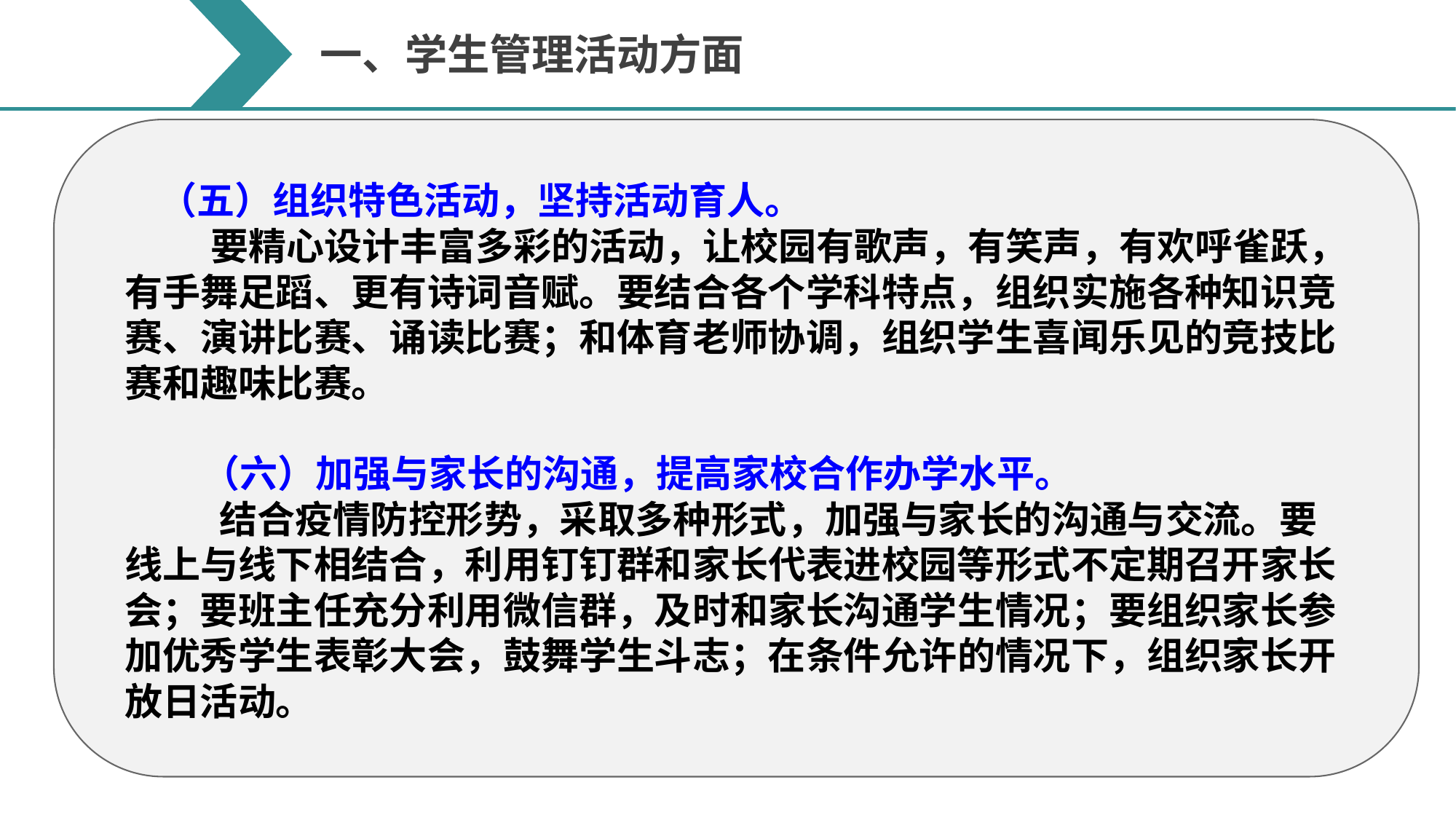

一、学生管理活动方面

   （五）组织特色活动，坚持活动育人。
         要精心设计丰富多彩的活动，让校园有歌声，有笑声，有欢呼雀跃，有手舞足蹈、更有诗词音赋。要结合各个学科特点，组织实施各种知识竞赛、演讲比赛、诵读比赛；和体育老师协调，组织学生喜闻乐见的竞技比赛和趣味比赛。

        （六）加强与家长的沟通，提高家校合作办学水平。
          结合疫情防控形势，采取多种形式，加强与家长的沟通与交流。要线上与线下相结合，利用钉钉群和家长代表进校园等形式不定期召开家长会；要班主任充分利用微信群，及时和家长沟通学生情况；要组织家长参加优秀学生表彰大会，鼓舞学生斗志；在条件允许的情况下，组织家长开放日活动。